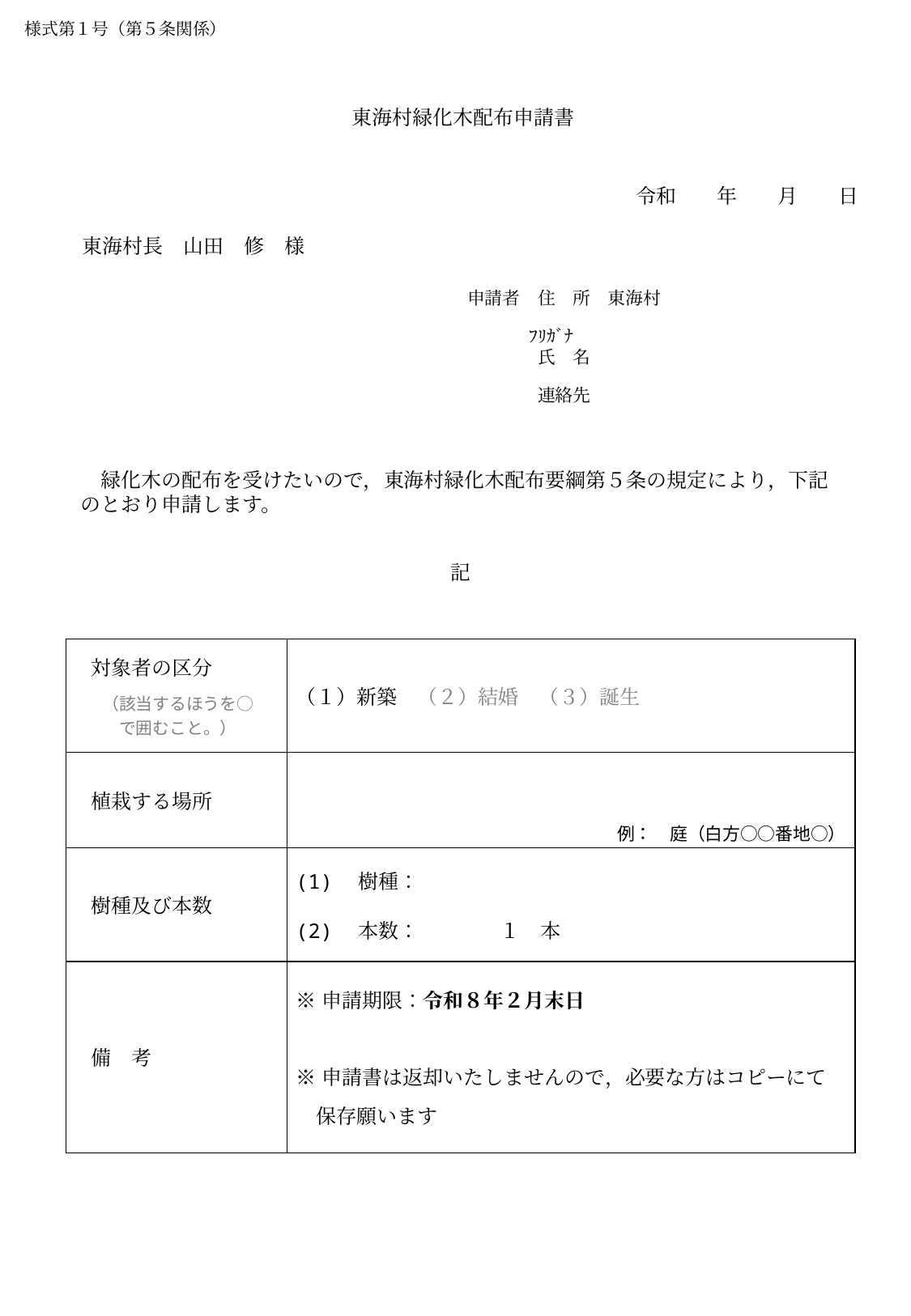

様式第１号（第５条関係）
東海村緑化木配布申請書
令和　　年　　月　　日
東海村長　山田　修　様
申請者　住　所　東海村
　　　  ﾌﾘｶﾞﾅ
　　　　氏　名
　　　　連絡先
　緑化木の配布を受けたいので，東海村緑化木配布要綱第５条の規定により，下記のとおり申請します。
記
| 対象者の区分 （該当するほうを○で囲むこと。） | （１）新築　（２）結婚　（３）誕生 |
| --- | --- |
| 植栽する場所 | 例：　庭（白方○○番地○） |
| 樹種及び本数 | (1)　樹種： (2)　本数：　　　　１　本 |
| 備　考 | ※申請期限：令和８年２月末日 ※申請書は返却いたしませんので，必要な方はコピーにて 　保存願います |